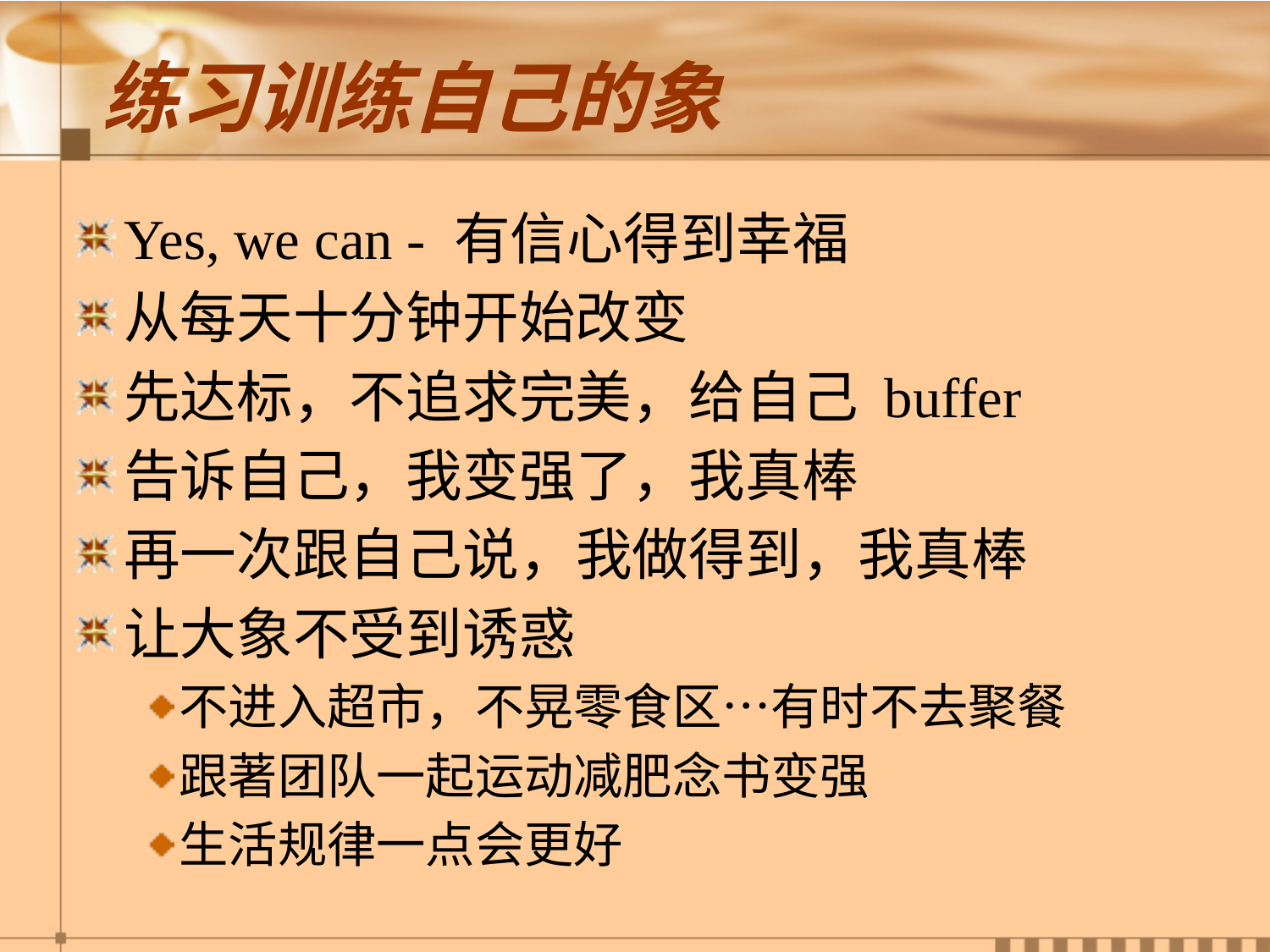

# 练习训练自己的象
Yes, we can - 有信心得到幸福
从每天十分钟开始改变
先达标，不追求完美，给自己 buffer
告诉自己，我变强了，我真棒
再一次跟自己说，我做得到，我真棒
让大象不受到诱惑
不进入超市，不晃零食区…有时不去聚餐
跟著团队一起运动减肥念书变强
生活规律一点会更好